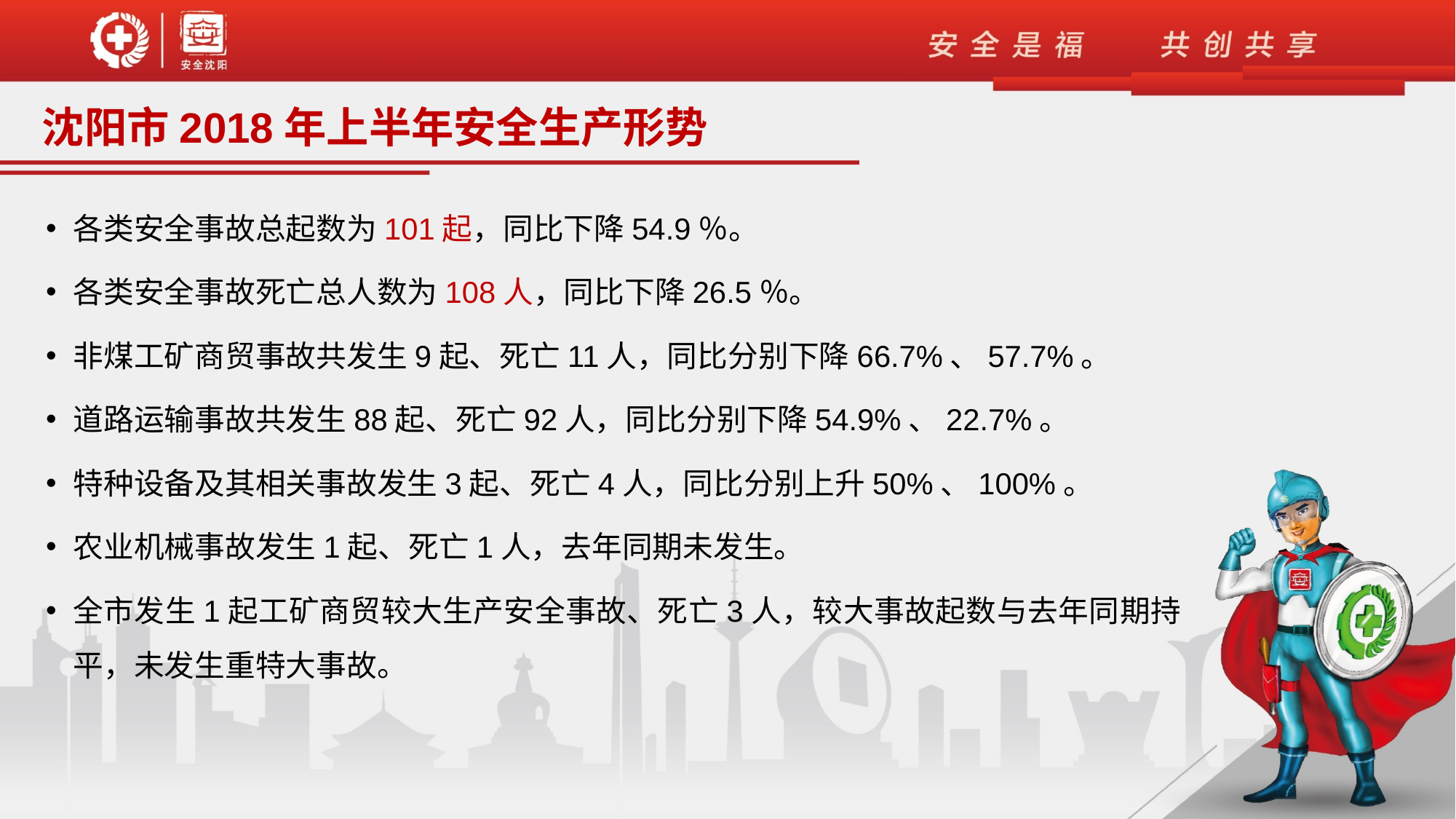

沈阳市2018年上半年安全生产形势
各类安全事故总起数为101起，同比下降54.9％。
各类安全事故死亡总人数为108人，同比下降26.5％。
非煤工矿商贸事故共发生9起、死亡11人，同比分别下降66.7%、57.7%。
道路运输事故共发生88起、死亡92人，同比分别下降54.9%、22.7%。
特种设备及其相关事故发生3起、死亡4人，同比分别上升50%、100%。
农业机械事故发生1起、死亡1人，去年同期未发生。
全市发生1起工矿商贸较大生产安全事故、死亡3人，较大事故起数与去年同期持平，未发生重特大事故。